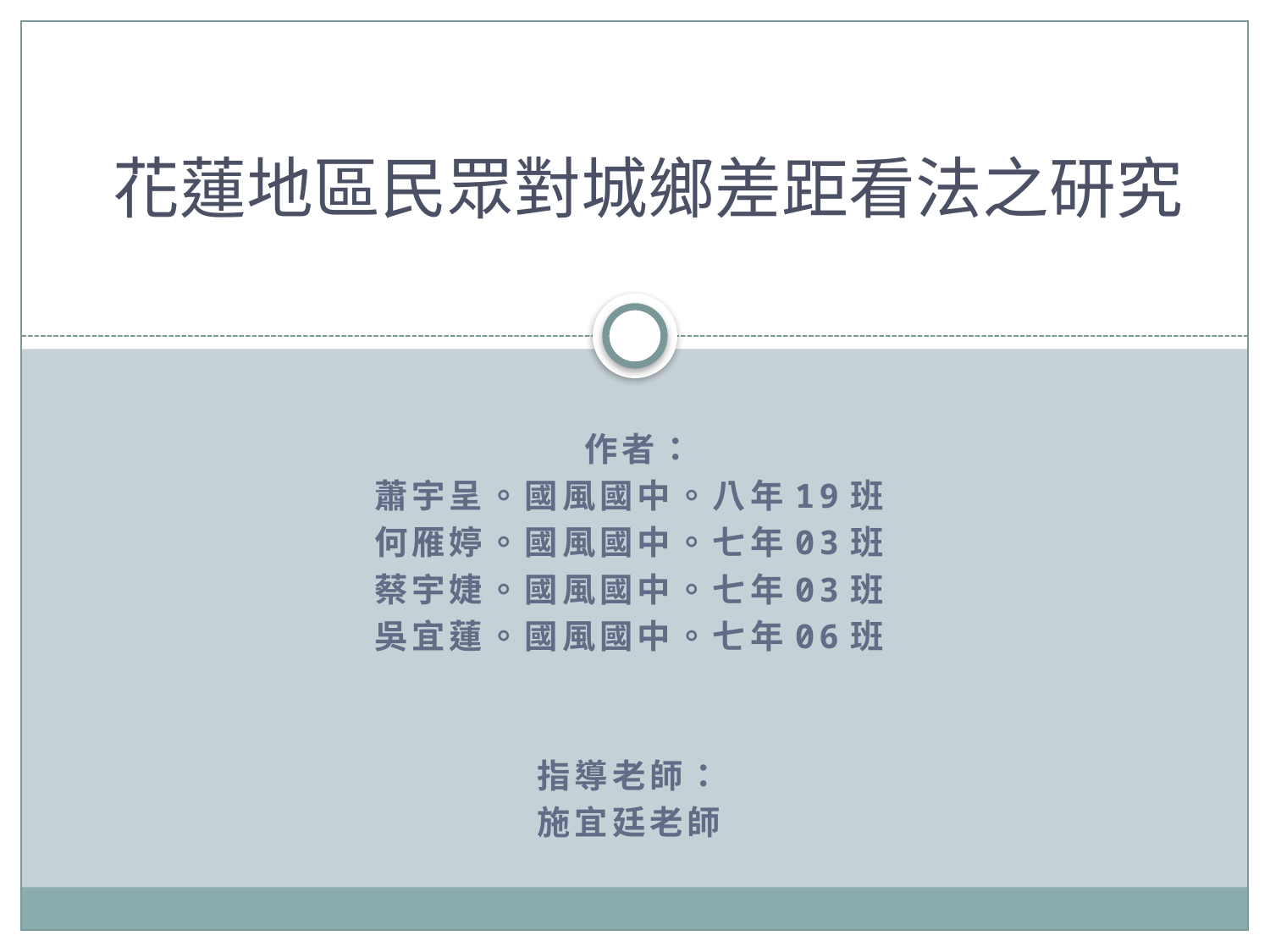

# 花蓮地區民眾對城鄉差距看法之研究

 作者：
蕭宇呈。國風國中。八年19班
何雁婷。國風國中。七年03班
蔡宇婕。國風國中。七年03班
吳宜蓮。國風國中。七年06班

指導老師：
施宜廷老師